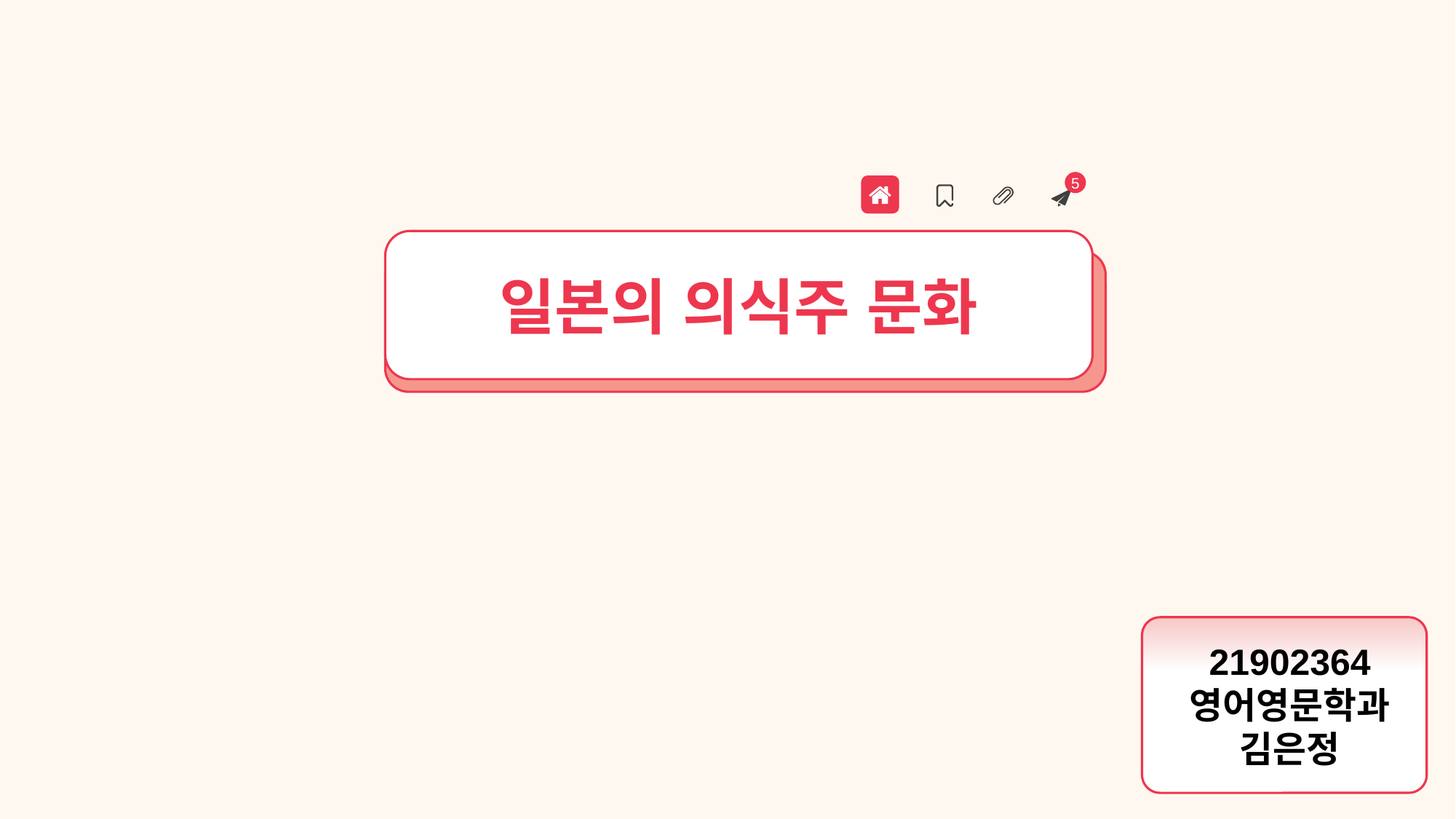

5

일본의 의식주 문화

21902364
영어영문학과
김은정